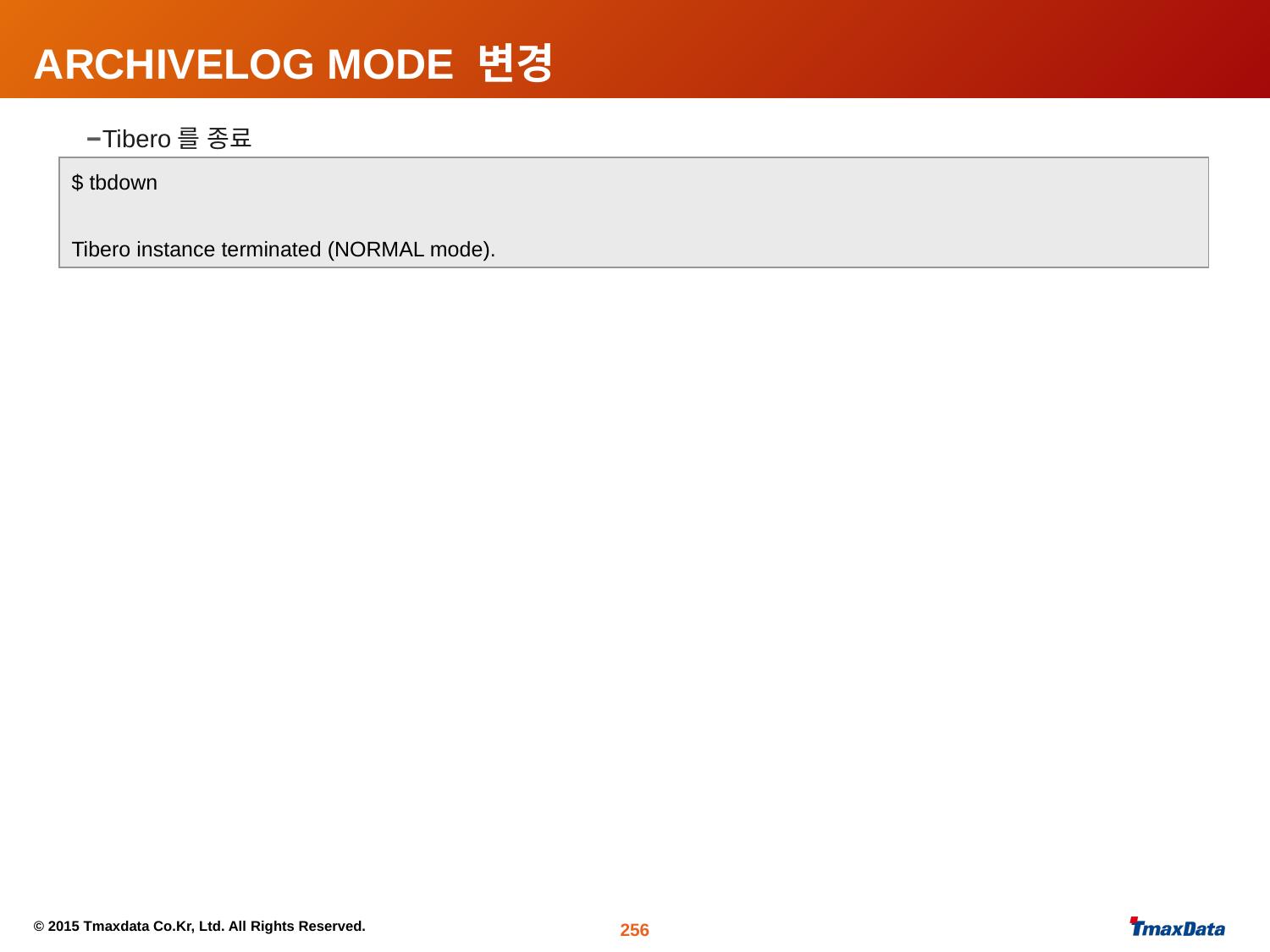

# ARCHIVELOG MODE 변경
Tibero를 종료

$ tbdown

Tibero instance terminated (NORMAL mode).